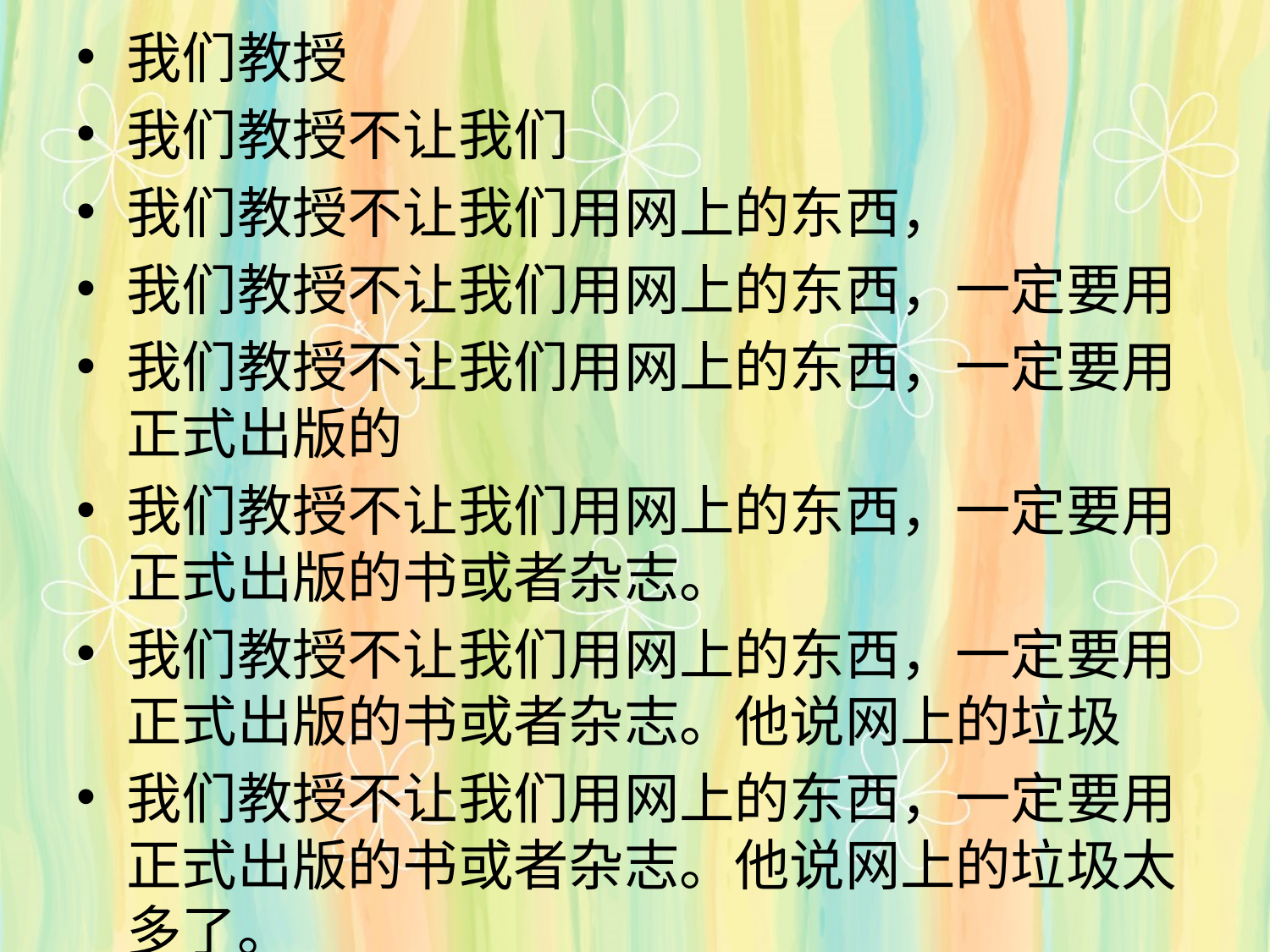

我们教授
我们教授不让我们
我们教授不让我们用网上的东西，
我们教授不让我们用网上的东西，一定要用
我们教授不让我们用网上的东西，一定要用正式出版的
我们教授不让我们用网上的东西，一定要用正式出版的书或者杂志。
我们教授不让我们用网上的东西，一定要用正式出版的书或者杂志。他说网上的垃圾
我们教授不让我们用网上的东西，一定要用正式出版的书或者杂志。他说网上的垃圾太多了。